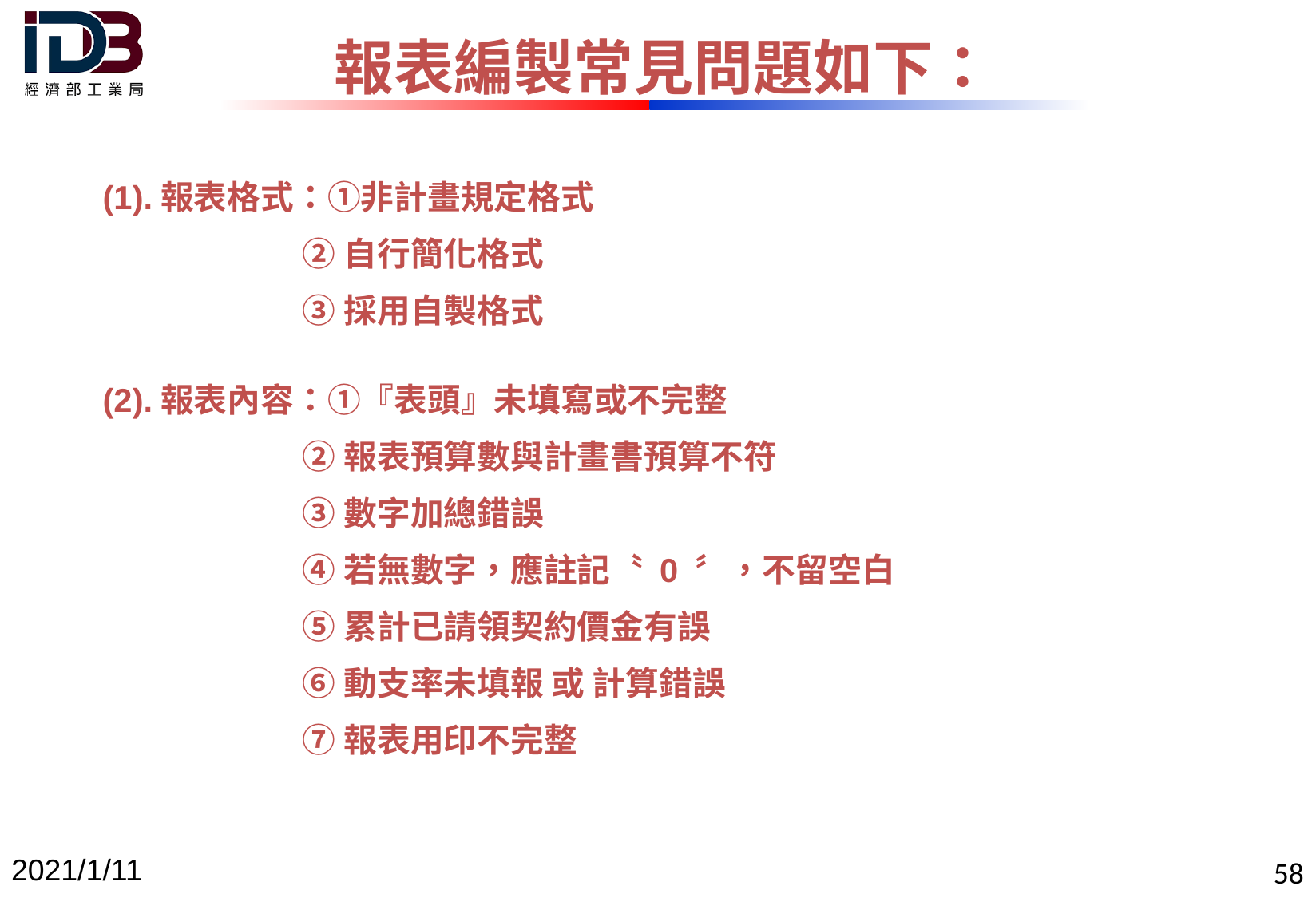

# 報表編製常見問題如下：
   (1).報表格式：①非計畫規定格式
                              ②自行簡化格式
                              ③採用自製格式
   (2).報表內容：①『表頭』未填寫或不完整
                              ②報表預算數與計畫書預算不符
                              ③數字加總錯誤
                              ④若無數字，應註記〝 0 〞，不留空白
                              ⑤累計已請領契約價金有誤
                              ⑥動支率未填報 或 計算錯誤
                              ⑦報表用印不完整
2021/1/11